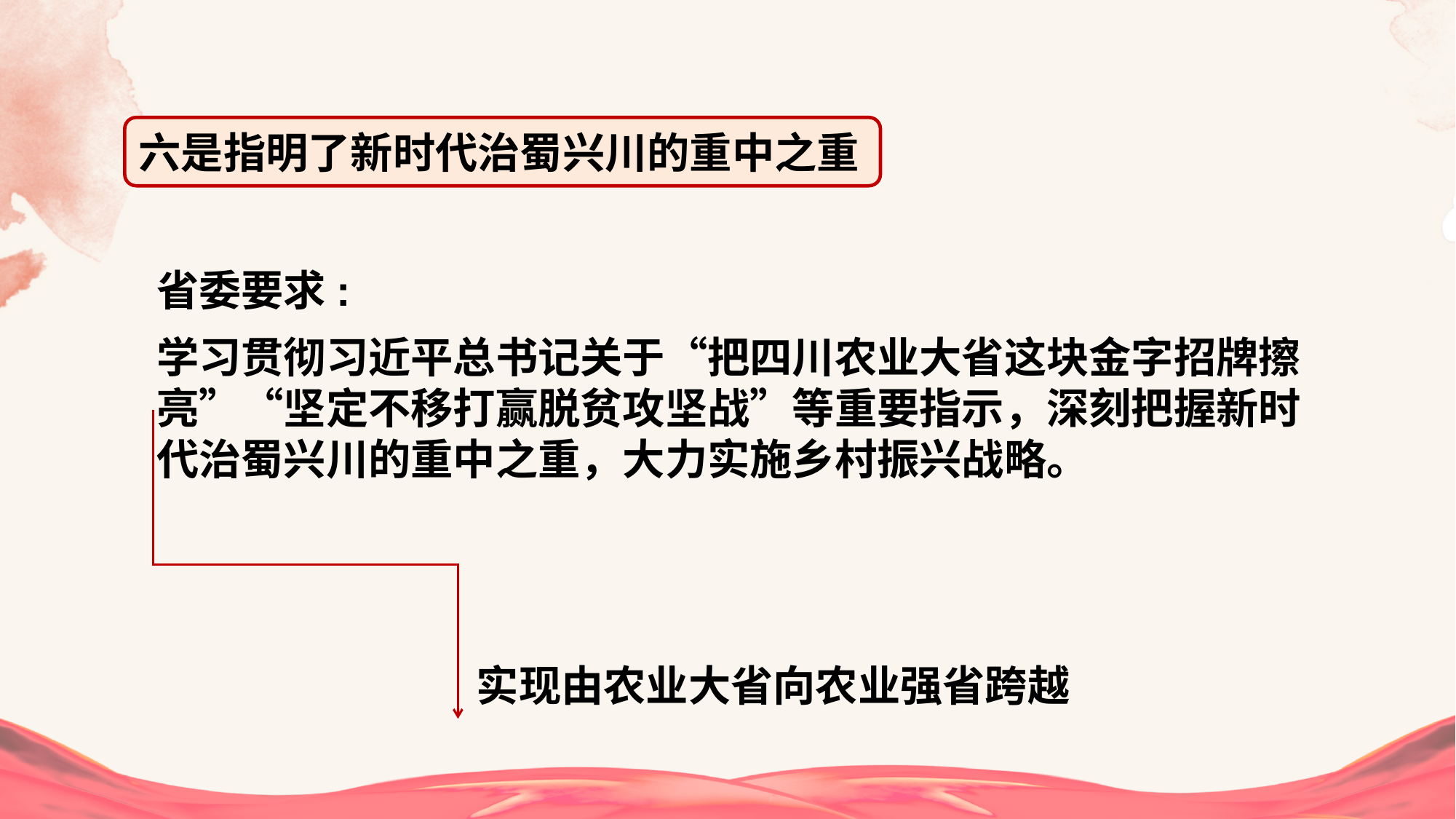

六是指明了新时代治蜀兴川的重中之重
省委要求:

学习贯彻习近平总书记关于“把四川农业大省这块金字招牌擦亮”“坚定不移打赢脱贫攻坚战”等重要指示，深刻把握新时代治蜀兴川的重中之重，大力实施乡村振兴战略。
实现由农业大省向农业强省跨越